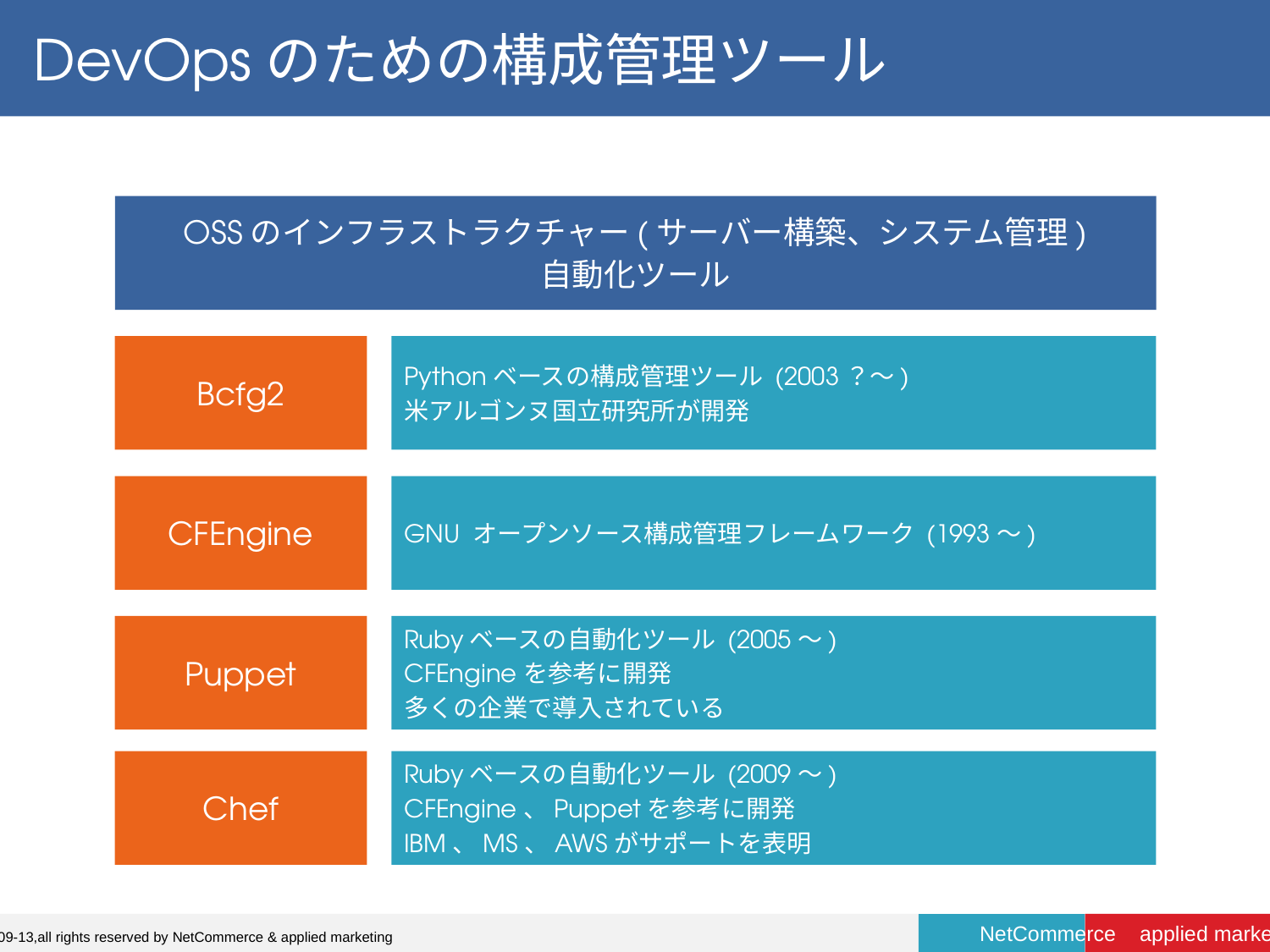

# DevOpsのための構成管理ツール
OSSのインフラストラクチャー(サーバー構築、システム管理)
自動化ツール
Bcfg2
Pythonベースの構成管理ツール (2003？～)
米アルゴンヌ国立研究所が開発
CFEngine
GNU オープンソース構成管理フレームワーク (1993～)
Puppet
Rubyベースの自動化ツール (2005～)
CFEngineを参考に開発
多くの企業で導入されている
Chef
Rubyベースの自動化ツール (2009～)
CFEngine、Puppetを参考に開発
IBM、MS、AWSがサポートを表明